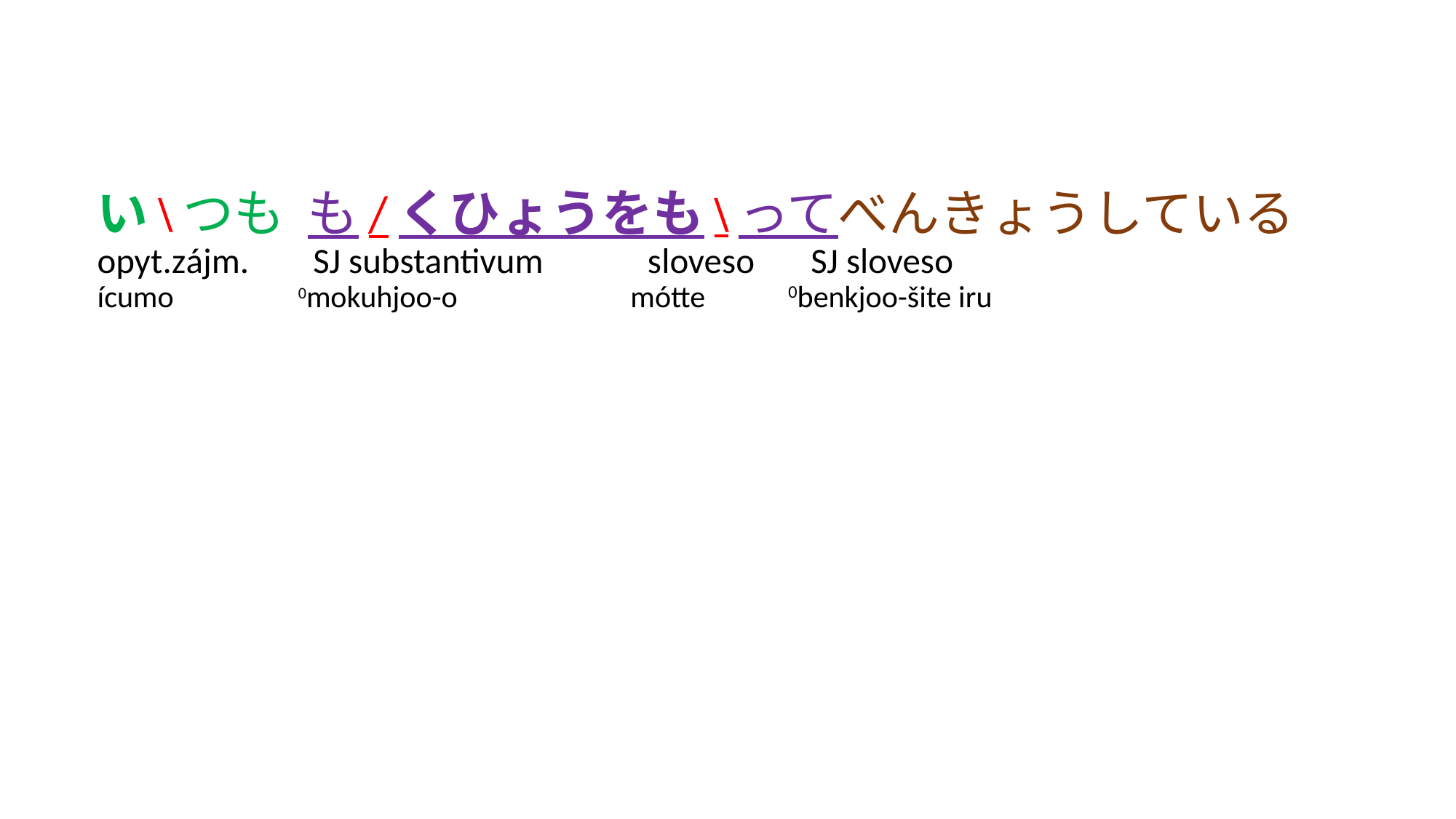

# い\つも  も/くひょうをも\ってべんきょうしている opyt.zájm.        SJ substantivum             sloveso       SJ sloveso ícumo                  0mokuhjoo-o                         mótte            0benkjoo-šite iru